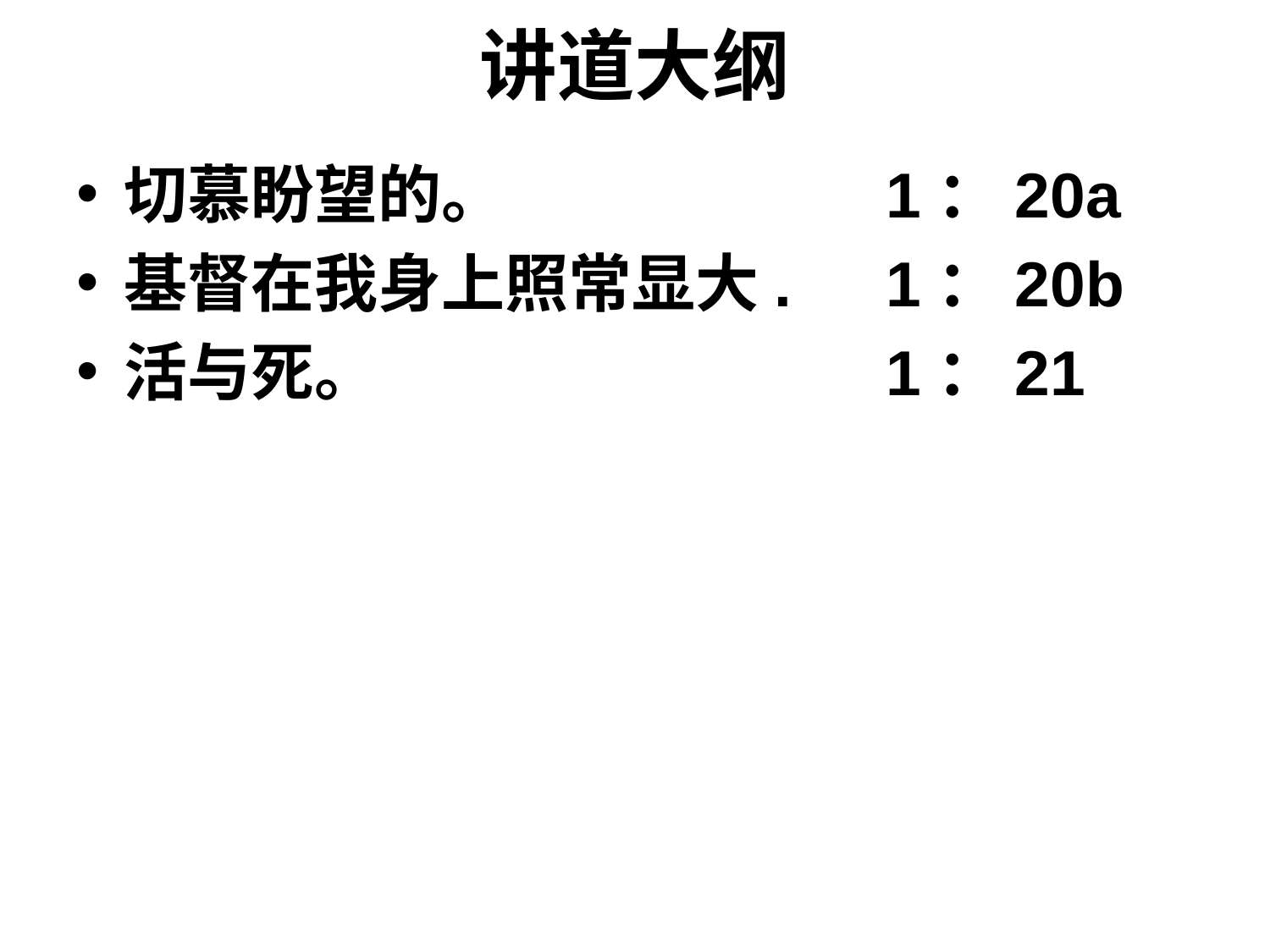

# 讲道大纲
切慕盼望的。			1：20a
基督在我身上照常显大.	1：20b
活与死。				1：21